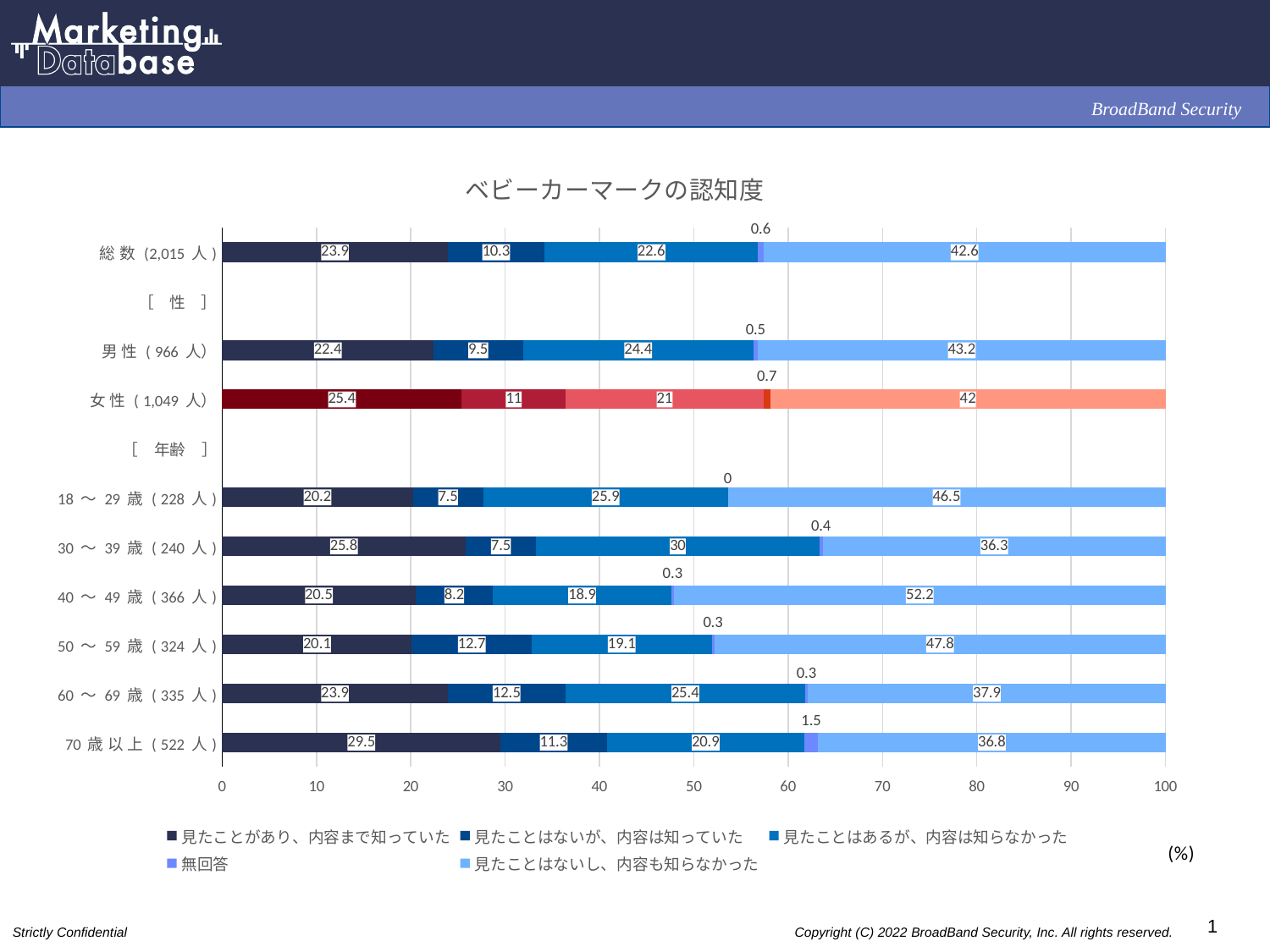

### Chart: ベビーカーマークの認知度

| Category | 見たことがあり、内容まで知っていた | 見たことはないが、内容は知っていた | 見たことはあるが、内容は知らなかった | 無回答 | 見たことはないし、内容も知らなかった |
|---|---|---|---|---|---|
| 総 数 (2,015 人) | 23.9 | 10.3 | 22.6 | 0.6 | 42.6 |
| ［　性　］ | None | None | None | None | None |
| 男 性 ( 966 人） | 22.4 | 9.5 | 24.4 | 0.5 | 43.2 |
| 女 性 ( 1,049 人） | 25.4 | 11.0 | 21.0 | 0.7 | 42.0 |
| ［　年齢　］ | None | None | None | None | None |
| 18 ～ 29 歳 ( 228 人) | 20.2 | 7.5 | 25.9 | 0.0 | 46.5 |
| 30 ～ 39 歳 ( 240 人) | 25.8 | 7.5 | 30.0 | 0.4 | 36.3 |
| 40 ～ 49 歳 ( 366 人) | 20.5 | 8.2 | 18.9 | 0.3 | 52.2 |
| 50 ～ 59 歳 ( 324 人) | 20.1 | 12.7 | 19.1 | 0.3 | 47.8 |
| 60 ～ 69 歳 ( 335 人) | 23.9 | 12.5 | 25.4 | 0.3 | 37.9 |
| 70 歳 以 上 ( 522 人) | 29.5 | 11.3 | 20.9 | 1.5 | 36.8 |